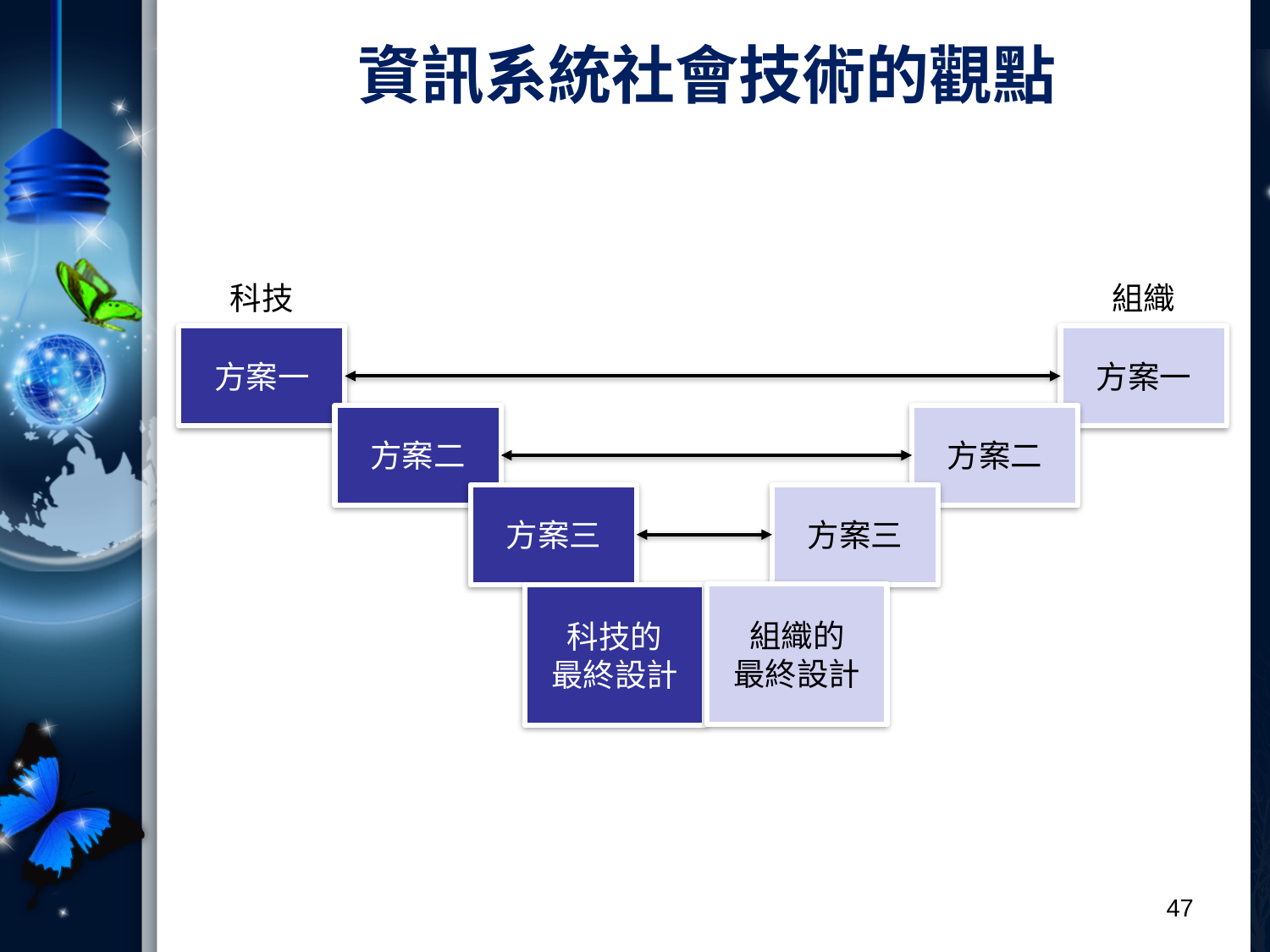

# 資訊系統社會技術的觀點
科技
組織
方案一
方案一
方案二
方案二
方案三
方案三
組織的
最終設計
科技的
最終設計
47